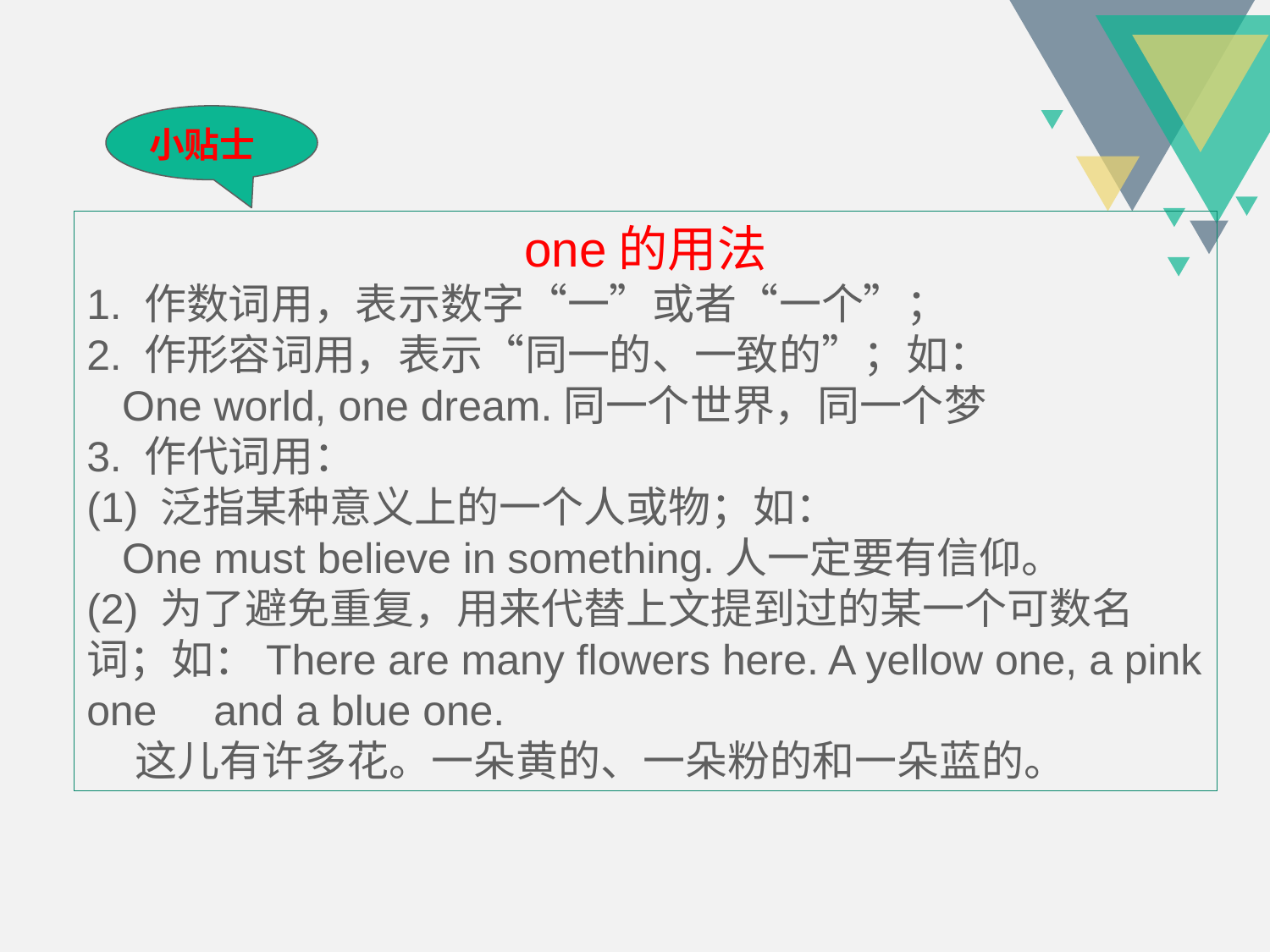

小贴士
one的用法
1. 作数词用，表示数字“一”或者“一个”；
2. 作形容词用，表示“同一的、一致的”；如：
   One world, one dream.同一个世界，同一个梦
3. 作代词用：
(1) 泛指某种意义上的一个人或物；如：
   One must believe in something.人一定要有信仰。
(2) 为了避免重复，用来代替上文提到过的某一个可数名词；如：There are many flowers here. A yellow one, a pink one 	and a blue one.
    这儿有许多花。一朵黄的、一朵粉的和一朵蓝的。